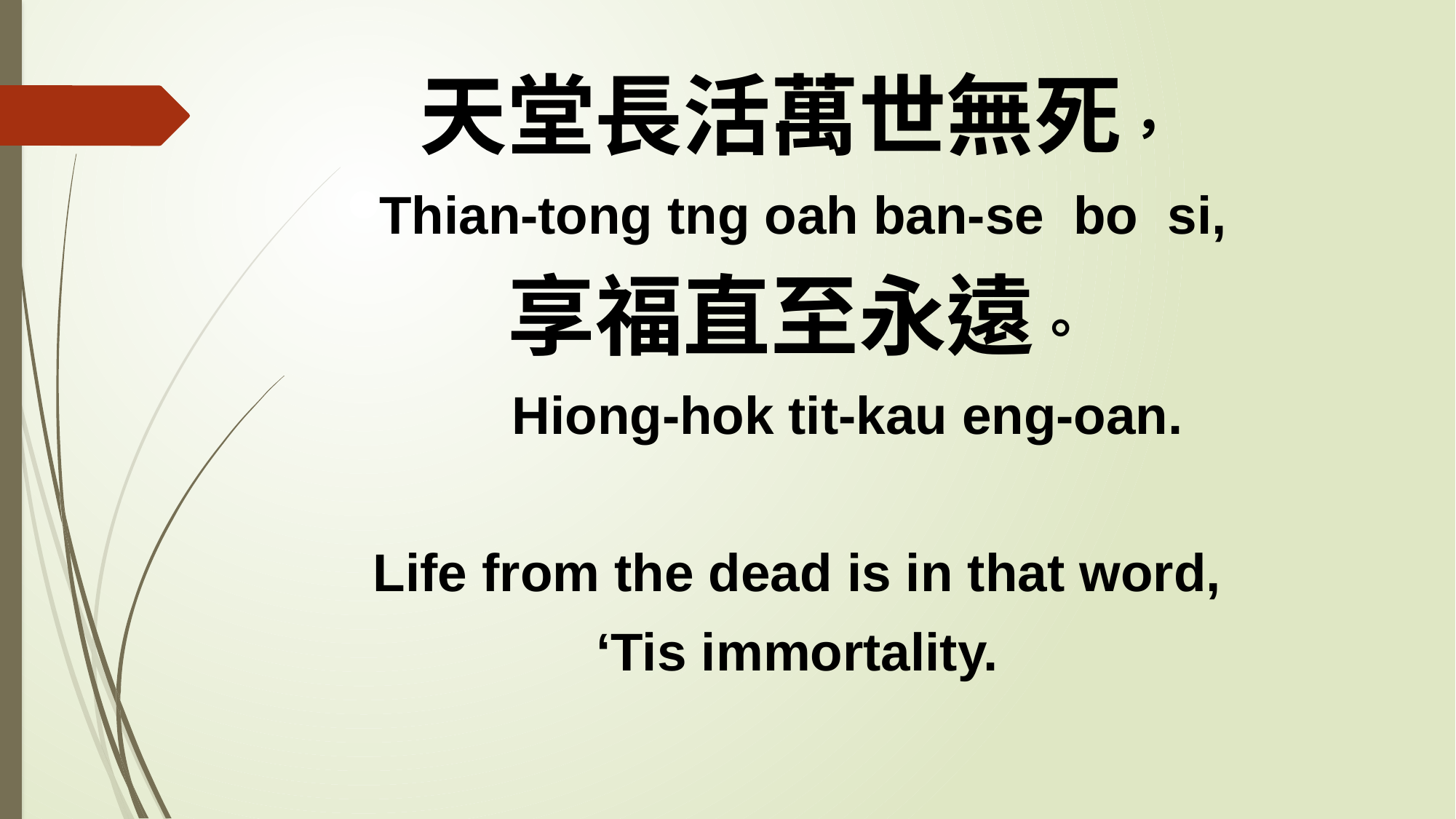

天堂長活萬世無死，
       Thian-tong tng oah ban-se  bo  si,
享福直至永遠。
                Hiong-hok tit-kau eng-oan.

Life from the dead is in that word,
‘Tis immortality.